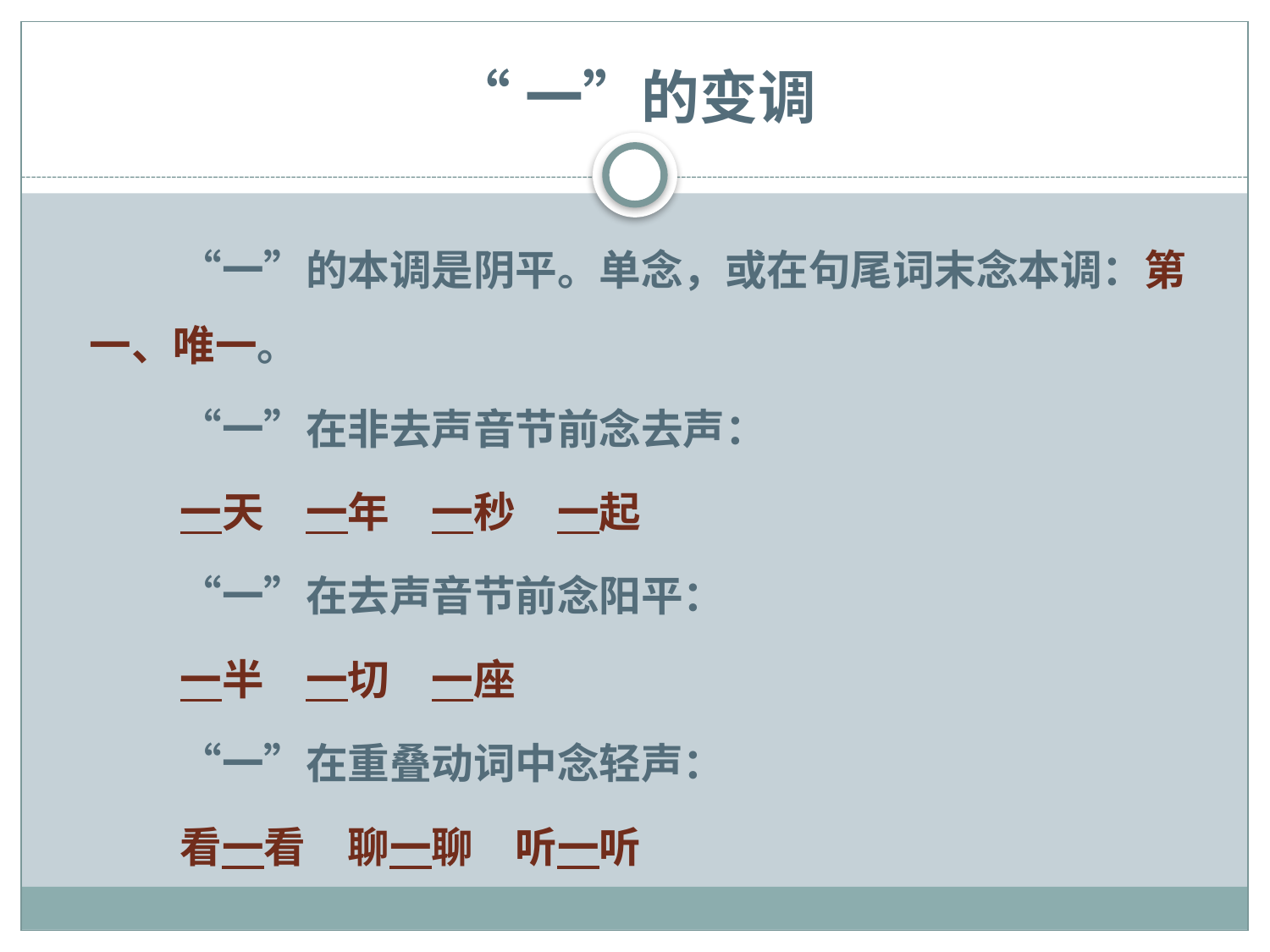

# “一”的变调
　　　“一”的本调是阴平。单念，或在句尾词末念本调：第一、唯一。
　　　“一”在非去声音节前念去声：
　　　一天　一年　一秒　一起
　　　“一”在去声音节前念阳平：
　　　一半　一切　一座
　　　“一”在重叠动词中念轻声：
　　　看一看　聊一聊　听一听